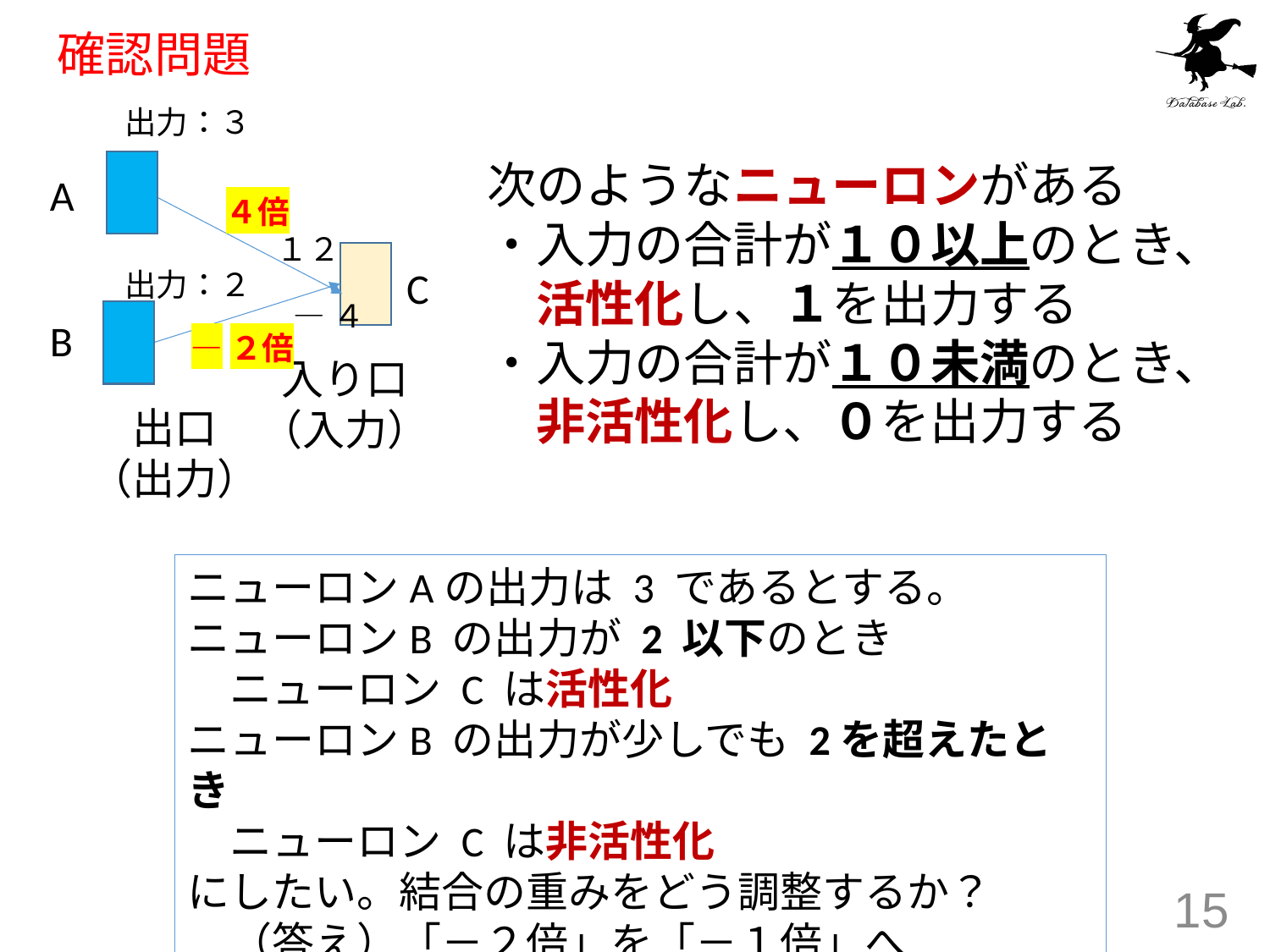

# 確認問題
出力：３
次のようなニューロンがある
・入力の合計が１０以上のとき、
　活性化し、１を出力する
・入力の合計が１０未満のとき、
　非活性化し、０を出力する

A
４倍
１２

C
出力：２
―４

B
―２倍
入り口
（入力）
出口
（出力）
ニューロンAの出力は 3 であるとする。
ニューロンB の出力が 2 以下のとき
　ニューロン C は活性化
ニューロンB の出力が少しでも 2を超えたとき
　ニューロン C は非活性化
にしたい。結合の重みをどう調整するか？
　（答え）「－２倍」を「－１倍」へ
15